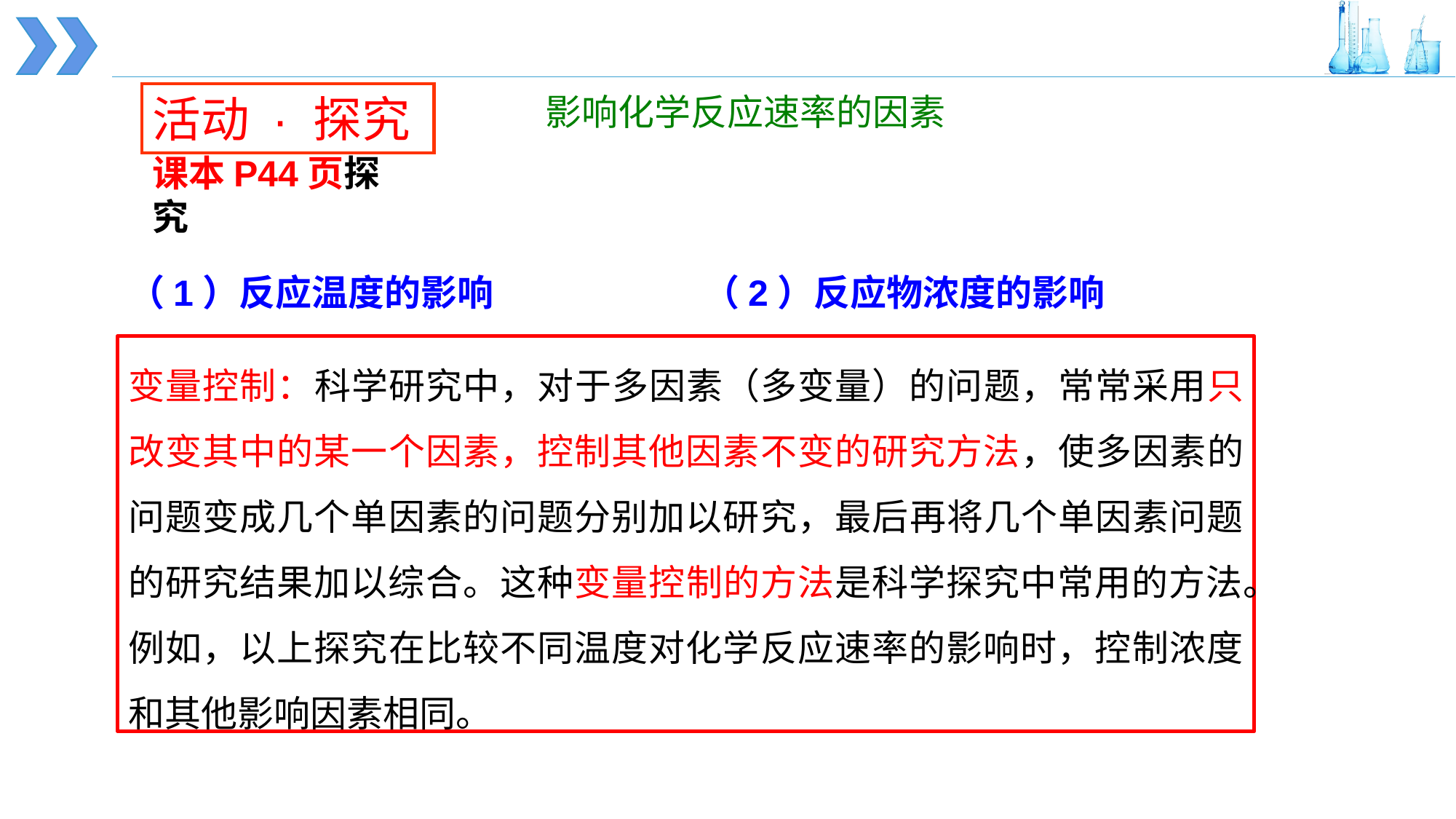

活动 · 探究
影响化学反应速率的因素
课本P44页探究
（1）反应温度的影响
（2）反应物浓度的影响
变量控制：科学研究中，对于多因素（多变量）的问题，常常采用只改变其中的某一个因素，控制其他因素不变的研究方法，使多因素的问题变成几个单因素的问题分别加以研究，最后再将几个单因素问题的研究结果加以综合。这种变量控制的方法是科学探究中常用的方法。例如，以上探究在比较不同温度对化学反应速率的影响时，控制浓度和其他影响因素相同。